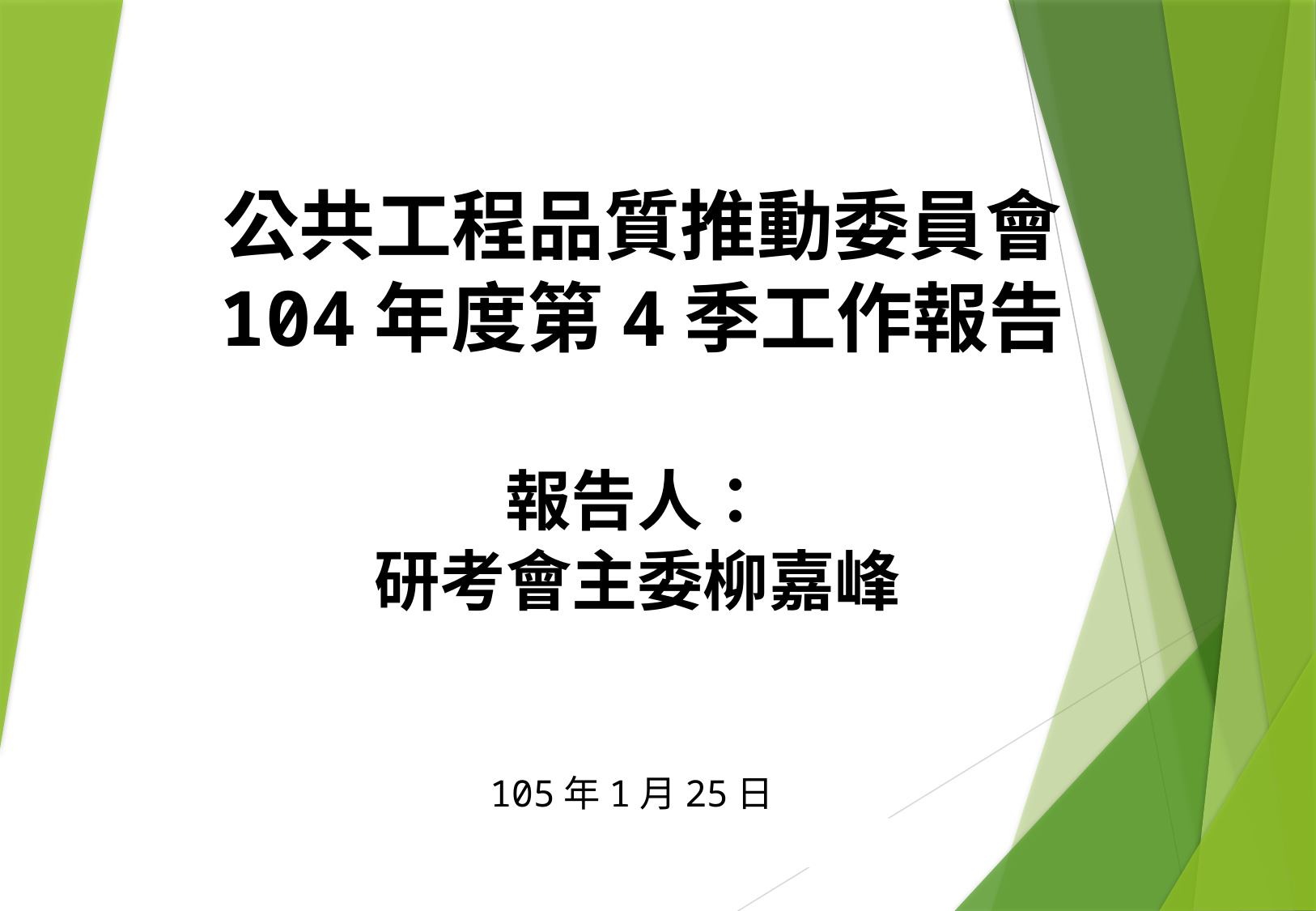

# 公共工程品質推動委員會 104年度第4季工作報告
     報告人：
     研考會主委柳嘉峰
105年1月25日